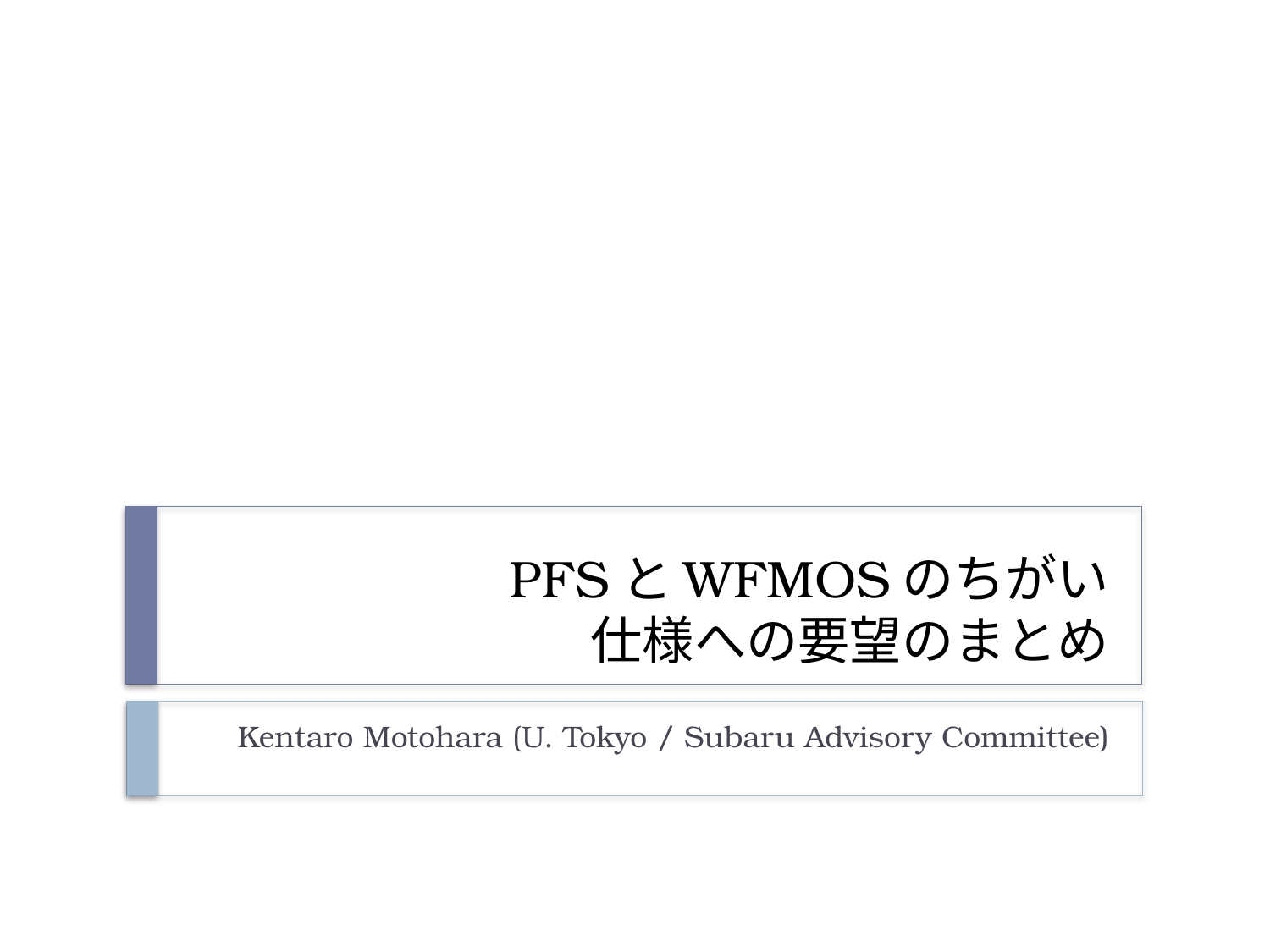

# PFSとWFMOSのちがい 仕様への要望のまとめ
Kentaro Motohara (U. Tokyo / Subaru Advisory Committee)